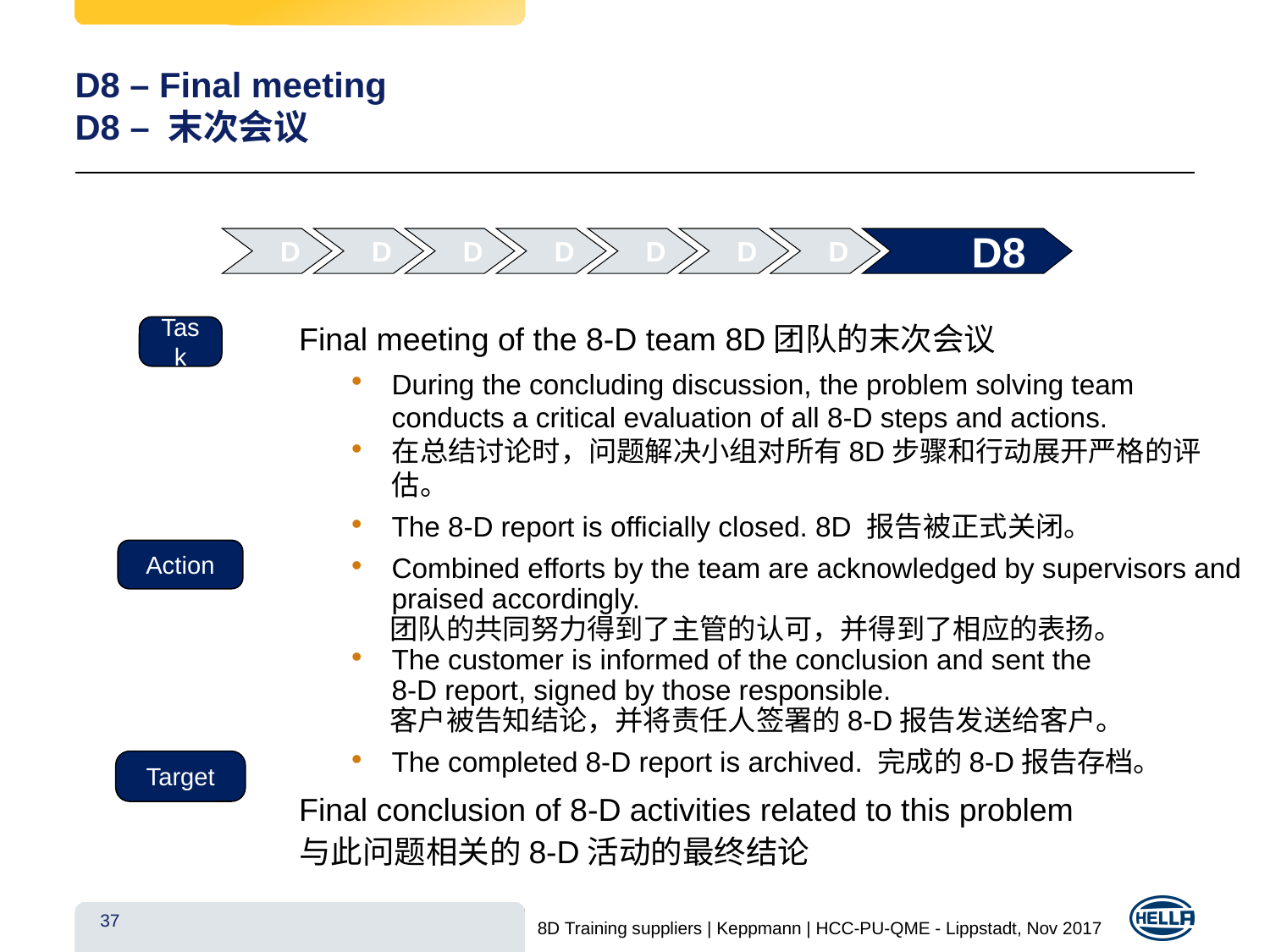

# D8 – Final meeting D8 – 末次会议
  D 1
  D 2
  D 3
  D 4
  D 5
  D 6
  D 7
  D8
Task
Final meeting of the 8-D team 8D团队的末次会议
During the concluding discussion, the problem solving team conducts a critical evaluation of all 8-D steps and actions.
在总结讨论时，问题解决小组对所有8D步骤和行动展开严格的评估。
The 8-D report is officially closed. 8D 报告被正式关闭。
Combined efforts by the team are acknowledged by supervisors and praised accordingly.
     团队的共同努力得到了主管的认可，并得到了相应的表扬。
The customer is informed of the conclusion and sent the
8-D report, signed by those responsible.
     客户被告知结论，并将责任人签署的8-D报告发送给客户。
The completed 8-D report is archived. 完成的8-D报告存档。
Final conclusion of 8-D activities related to this problem
与此问题相关的8-D活动的最终结论
Action
Target

37